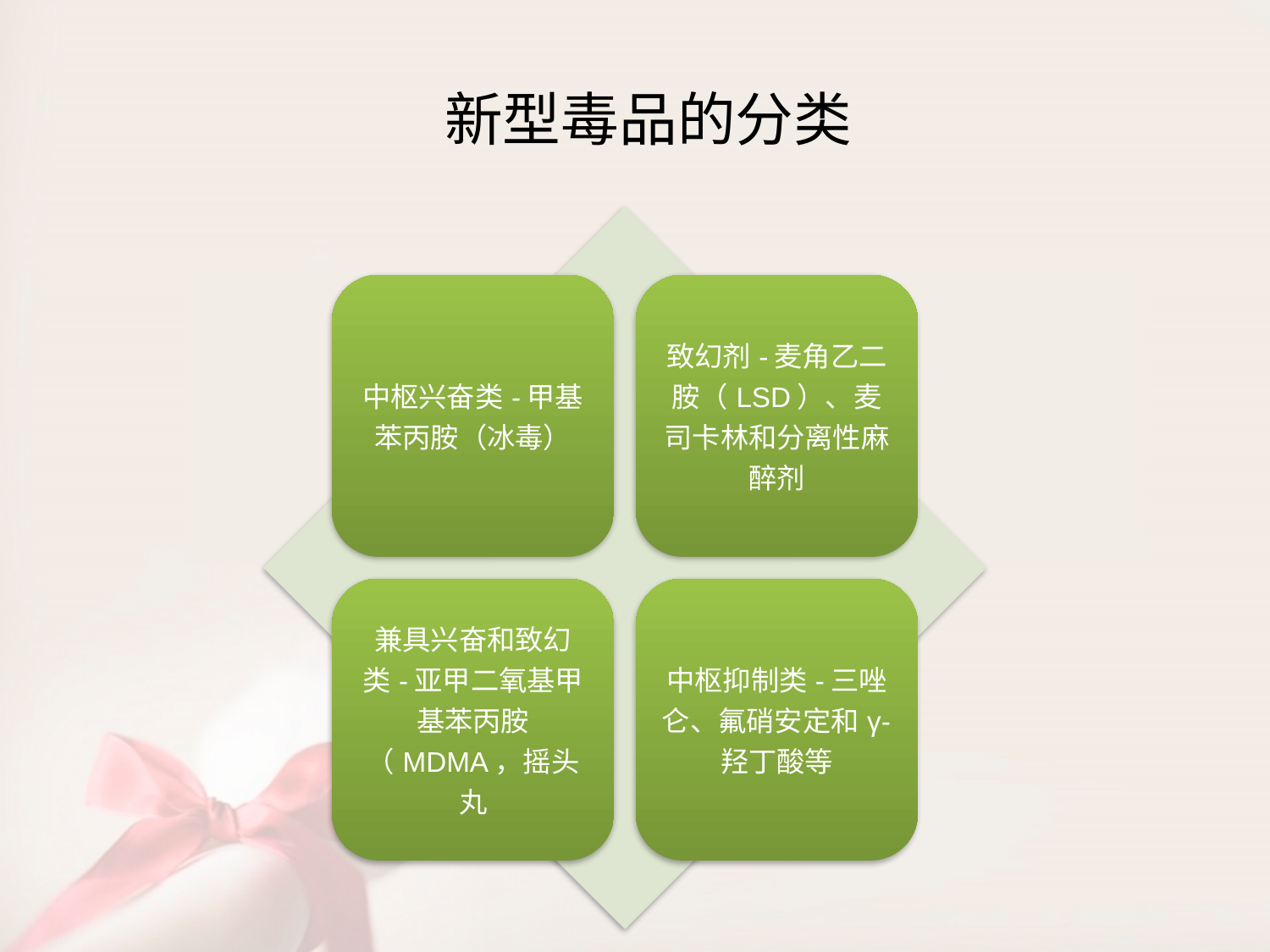

新型毒品的分类
中枢兴奋类-甲基苯丙胺（冰毒）
致幻剂-麦角乙二胺（LSD）、麦司卡林和分离性麻醉剂
兼具兴奋和致幻类-亚甲二氧基甲基苯丙胺（MDMA，摇头丸
中枢抑制类-三唑仑、氟硝安定和γ-羟丁酸等